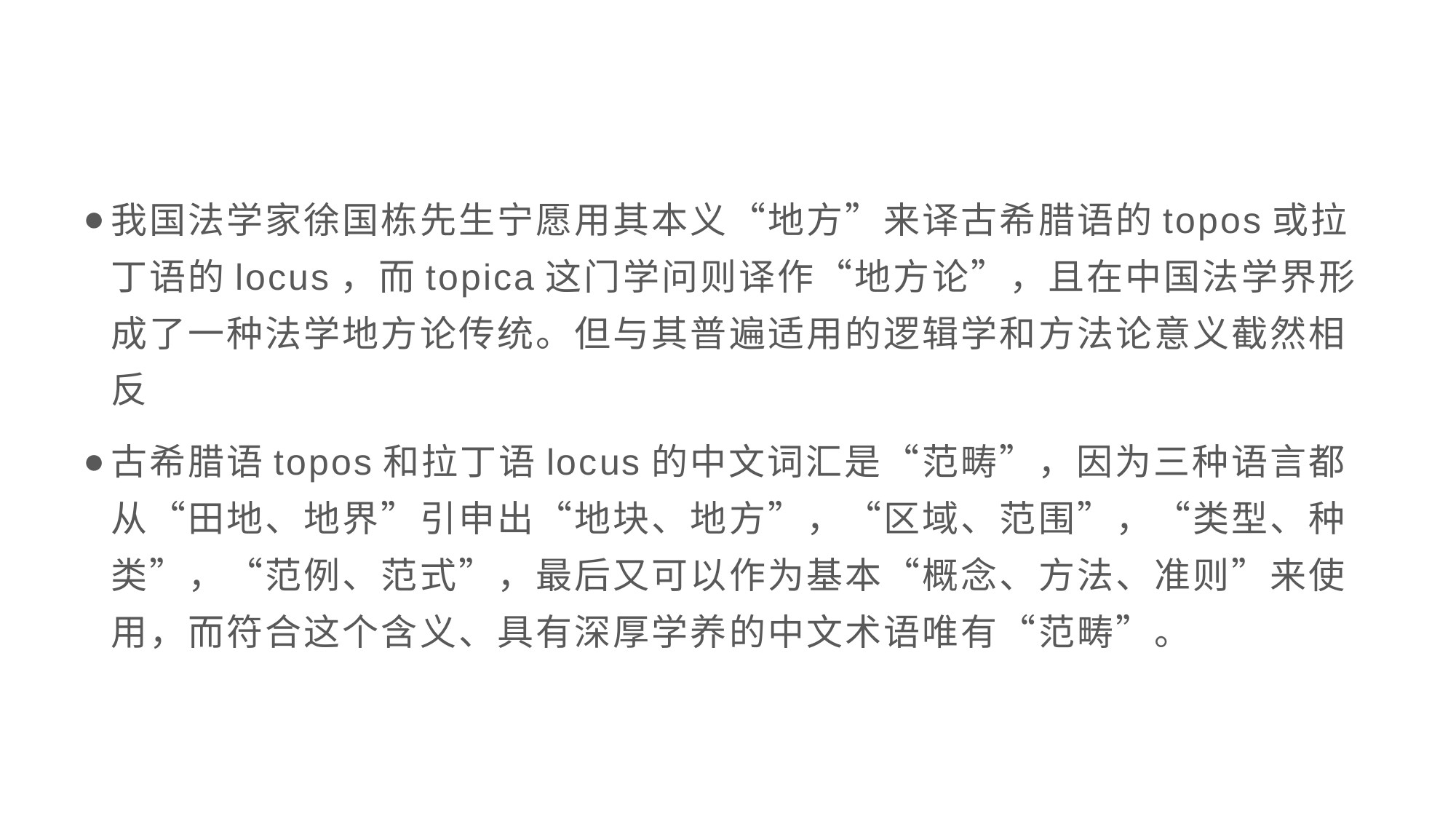

#
我国法学家徐国栋先生宁愿用其本义“地方”来译古希腊语的topos或拉丁语的locus，而topica这门学问则译作“地方论”，且在中国法学界形成了一种法学地方论传统。但与其普遍适用的逻辑学和方法论意义截然相反
古希腊语topos和拉丁语locus的中文词汇是“范畴”，因为三种语言都从“田地、地界”引申出“地块、地方”，“区域、范围”，“类型、种类”，“范例、范式”，最后又可以作为基本“概念、方法、准则”来使用，而符合这个含义、具有深厚学养的中文术语唯有“范畴”。